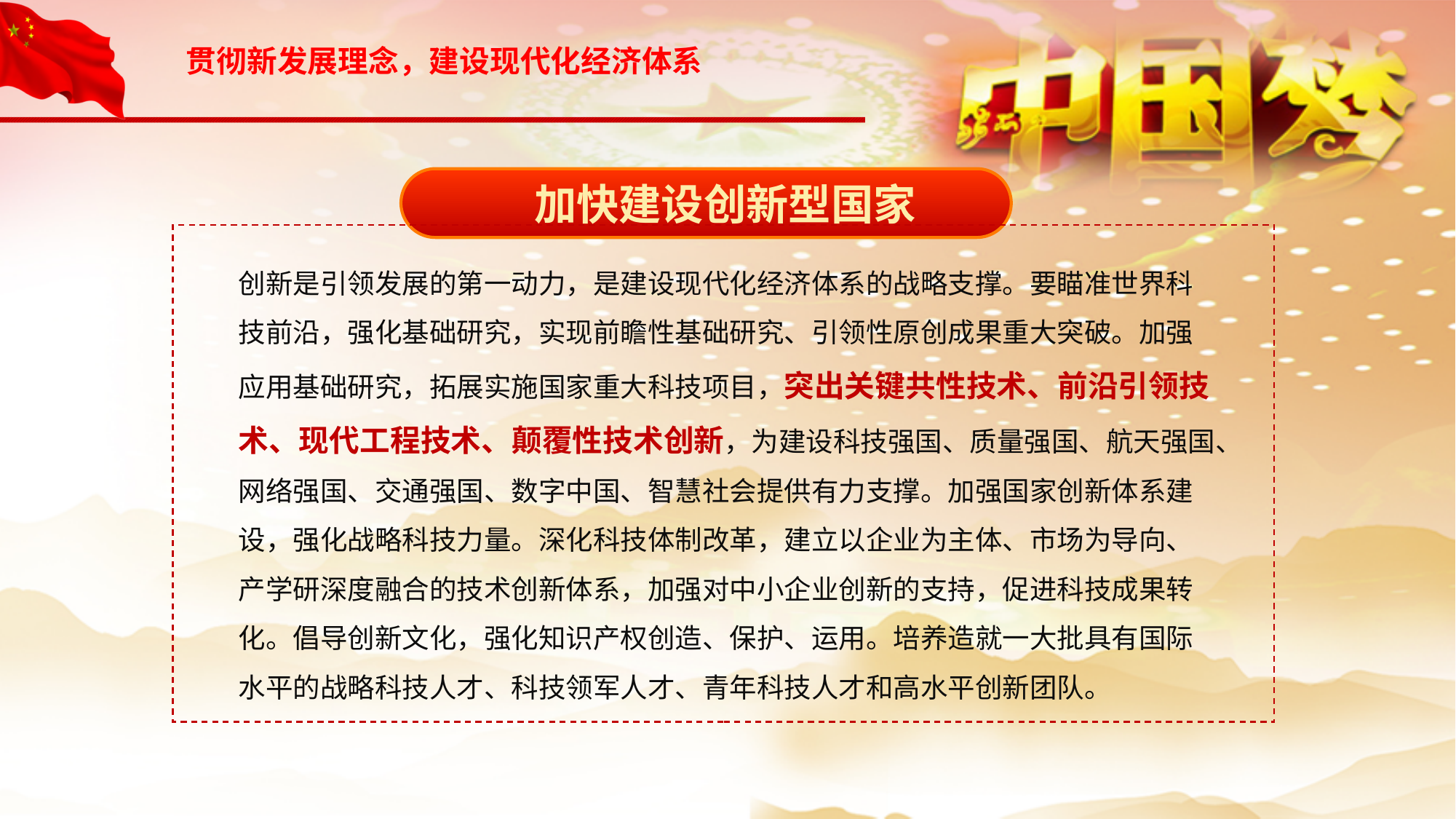

贯彻新发展理念，建设现代化经济体系

加快建设创新型国家

创新是引领发展的第一动力，是建设现代化经济体系的战略支撑。要瞄准世界科技前沿，强化基础研究，实现前瞻性基础研究、引领性原创成果重大突破。加强应用基础研究，拓展实施国家重大科技项目，突出关键共性技术、前沿引领技术、现代工程技术、颠覆性技术创新，为建设科技强国、质量强国、航天强国、网络强国、交通强国、数字中国、智慧社会提供有力支撑。加强国家创新体系建设，强化战略科技力量。深化科技体制改革，建立以企业为主体、市场为导向、产学研深度融合的技术创新体系，加强对中小企业创新的支持，促进科技成果转化。倡导创新文化，强化知识产权创造、保护、运用。培养造就一大批具有国际水平的战略科技人才、科技领军人才、青年科技人才和高水平创新团队。